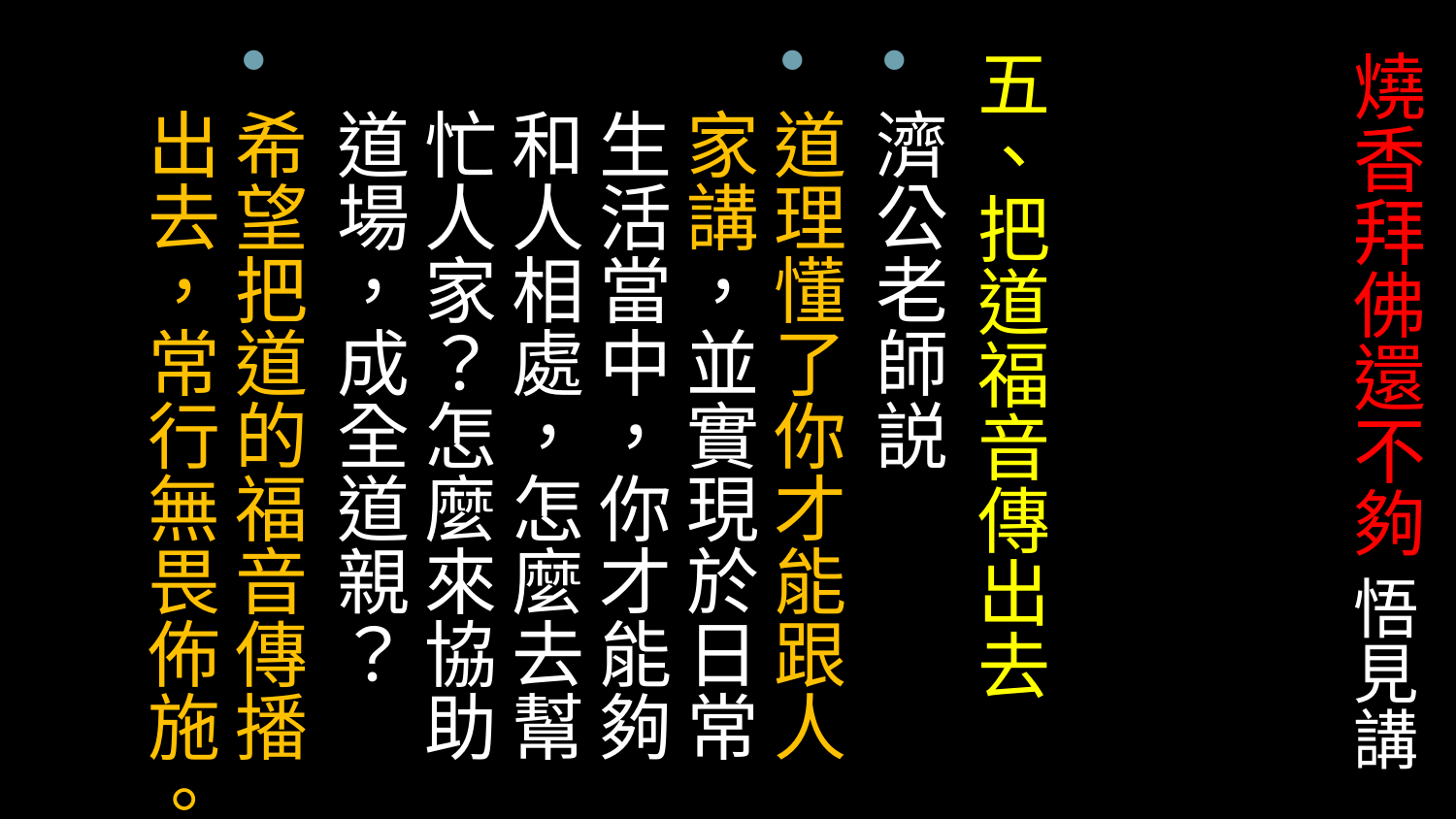

五、把道福音傳出去
濟公老師説
道理懂了你才能跟人家講，並實現於日常生活當中，你才能夠和人相處，怎麼去幫忙人家？怎麼來協助道場，成全道親？
希望把道的福音傳播出去，常行無畏佈施。

# 燒香拜佛還不夠 悟見講